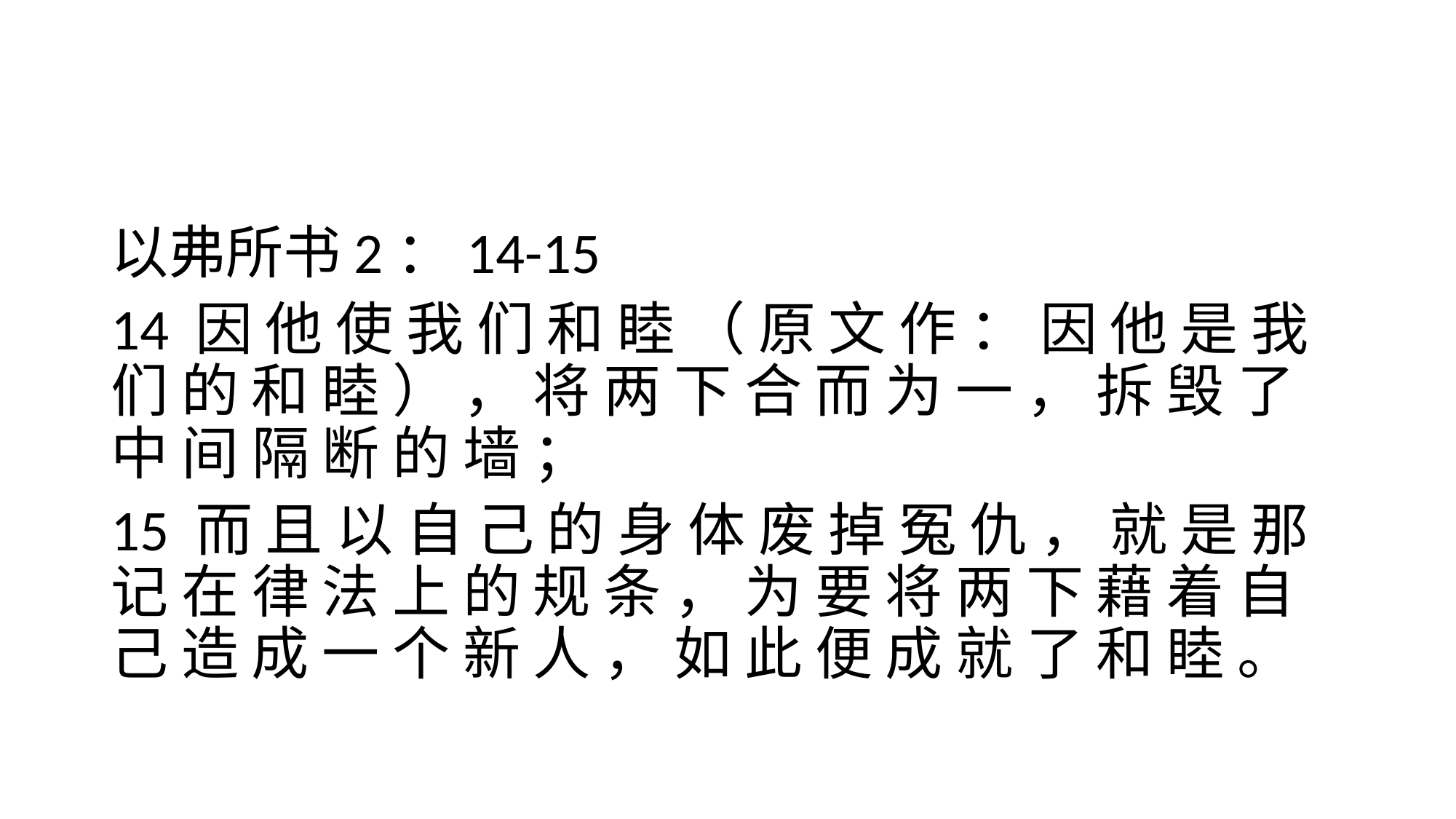

#
以弗所书2：14-15
14 因 他 使 我 们 和 睦 （ 原 文 作 ： 因 他 是 我 们 的 和 睦 ） ， 将 两 下 合 而 为 一 ， 拆 毁 了 中 间 隔 断 的 墙 ；
15 而 且 以 自 己 的 身 体 废 掉 冤 仇 ， 就 是 那 记 在 律 法 上 的 规 条 ， 为 要 将 两 下 藉 着 自 己 造 成 一 个 新 人 ， 如 此 便 成 就 了 和 睦 。